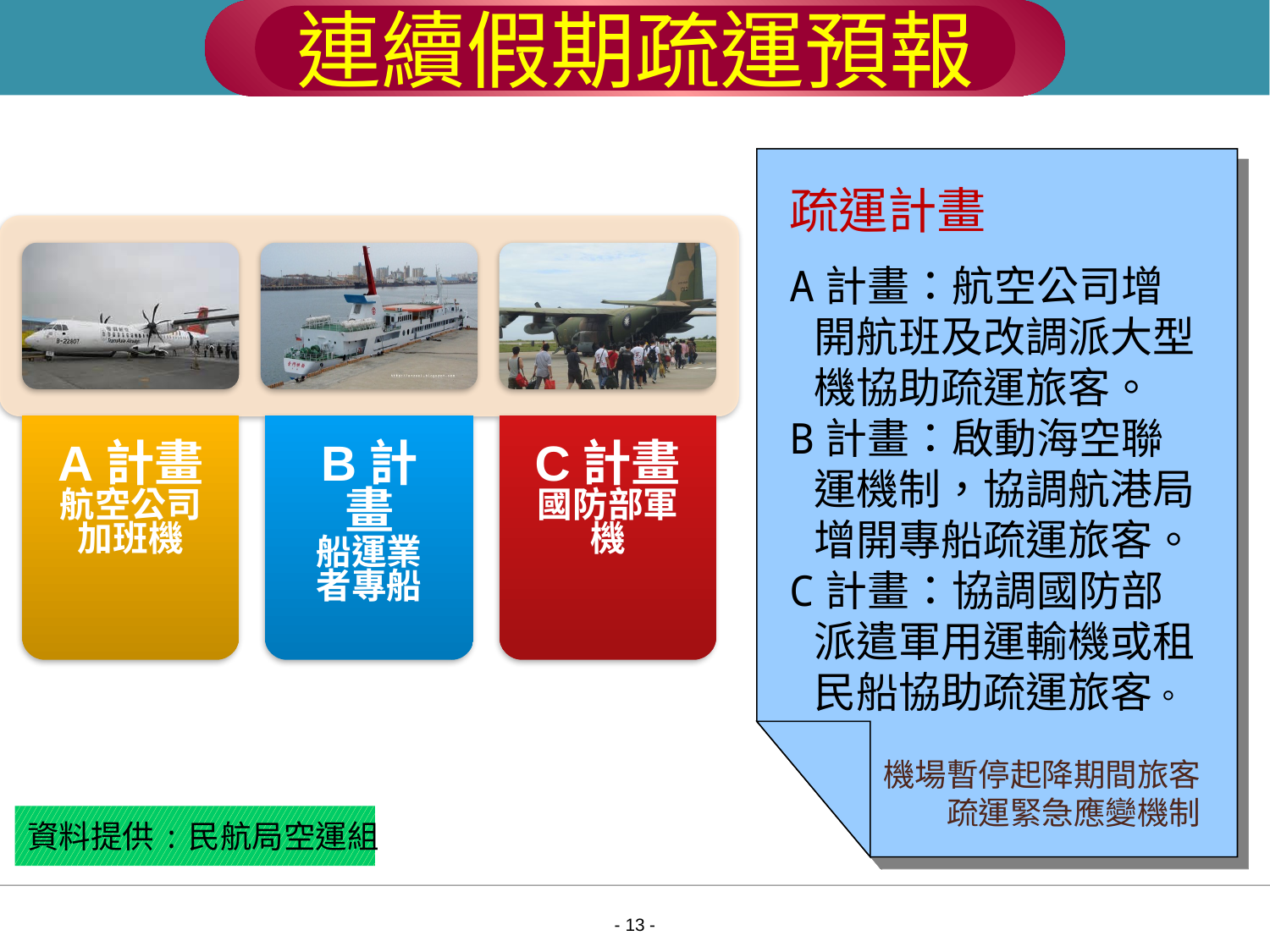

連續假期疏運預報
疏運計畫
A計畫：航空公司增開航班及改調派大型機協助疏運旅客。
B計畫：啟動海空聯運機制，協調航港局增開專船疏運旅客。
C計畫：協調國防部派遣軍用運輸機或租民船協助疏運旅客。

機場暫停起降期間旅客疏運緊急應變機制
A計畫航空公司加班機
B計畫
船運業者專船
C計畫國防部軍機
資料提供:民航局空運組